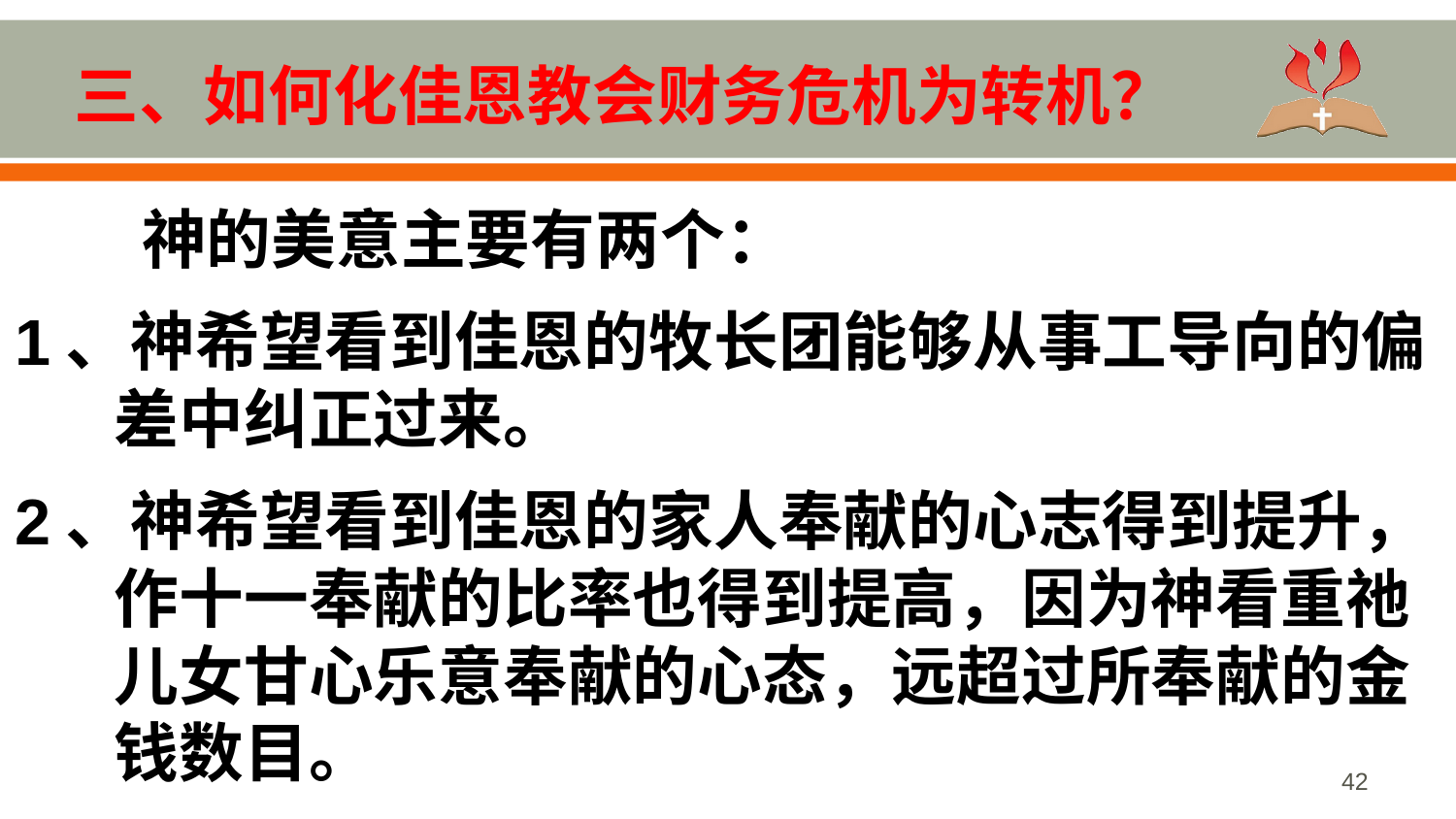

# 三、如何化佳恩教会财务危机为转机？
神的美意主要有两个：
1、神希望看到佳恩的牧长团能够从事工导向的偏差中纠正过来。
2、神希望看到佳恩的家人奉献的心志得到提升，作十一奉献的比率也得到提高，因为神看重祂儿女甘心乐意奉献的心态，远超过所奉献的金钱数目。

42